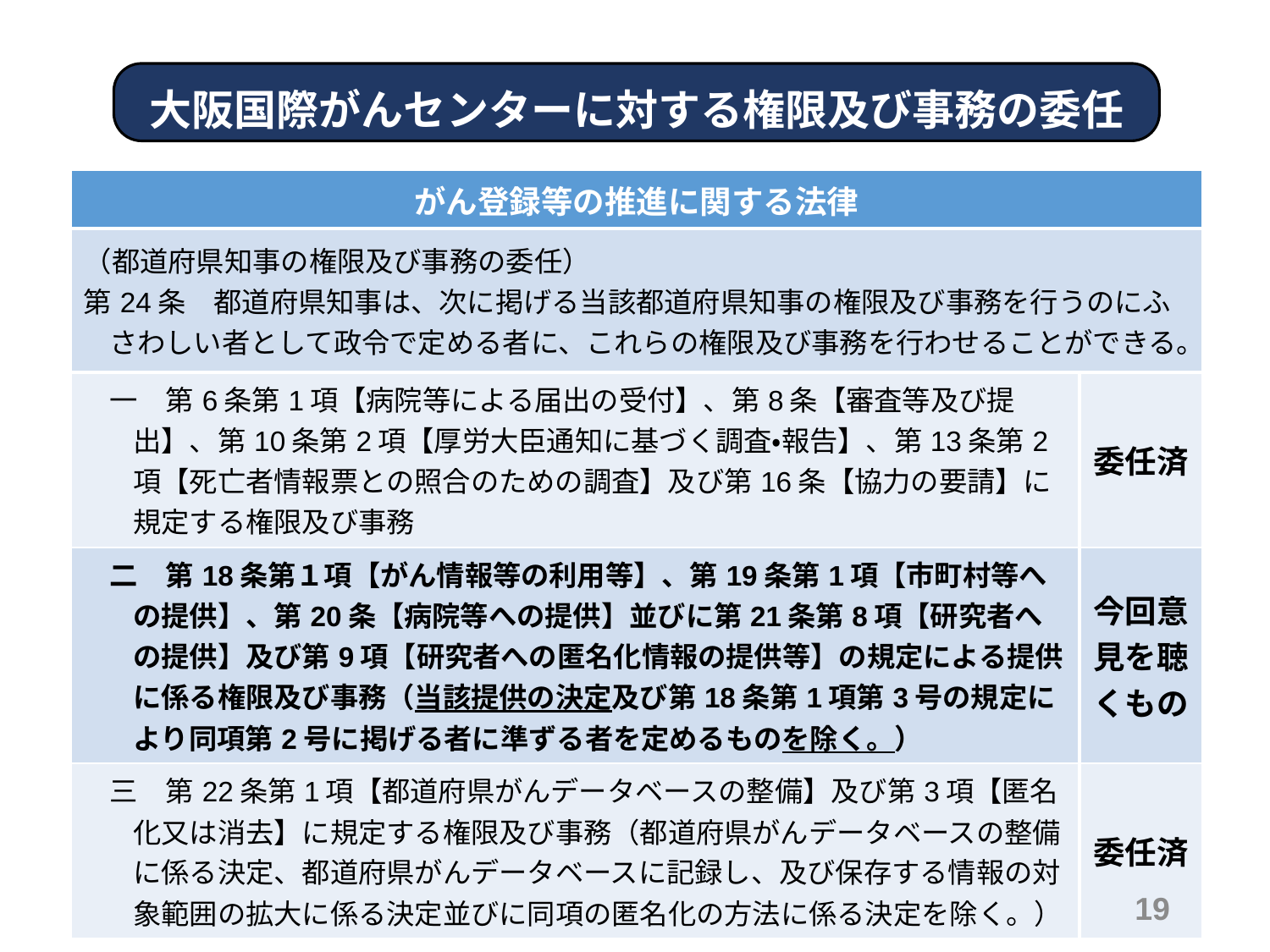

大阪国際がんセンターに対する権限及び事務の委任
| がん登録等の推進に関する法律 |  |
| --- | --- |
| （都道府県知事の権限及び事務の委任） 第24条　都道府県知事は、次に掲げる当該都道府県知事の権限及び事務を行うのにふさわしい者として政令で定める者に、これらの権限及び事務を行わせることができる。 |  |
| 一　第6条第1項【病院等による届出の受付】、第8条【審査等及び提出】、第10条第2項【厚労大臣通知に基づく調査・報告】、第13条第2項【死亡者情報票との照合のための調査】及び第16条【協力の要請】に規定する権限及び事務 | 委任済 |
| 二　第18条第１項【がん情報等の利用等】、第19条第1項【市町村等への提供】、第20条【病院等への提供】並びに第21条第8項【研究者への提供】及び第9項【研究者への匿名化情報の提供等】の規定による提供に係る権限及び事務（当該提供の決定及び第18条第1項第3号の規定により同項第2号に掲げる者に準ずる者を定めるものを除く。） | 今回意見を聴くもの |
| 三　第22条第1項【都道府県がんデータベースの整備】及び第3項【匿名化又は消去】に規定する権限及び事務（都道府県がんデータベースの整備に係る決定、都道府県がんデータベースに記録し、及び保存する情報の対象範囲の拡大に係る決定並びに同項の匿名化の方法に係る決定を除く。） | 委任済 |
19